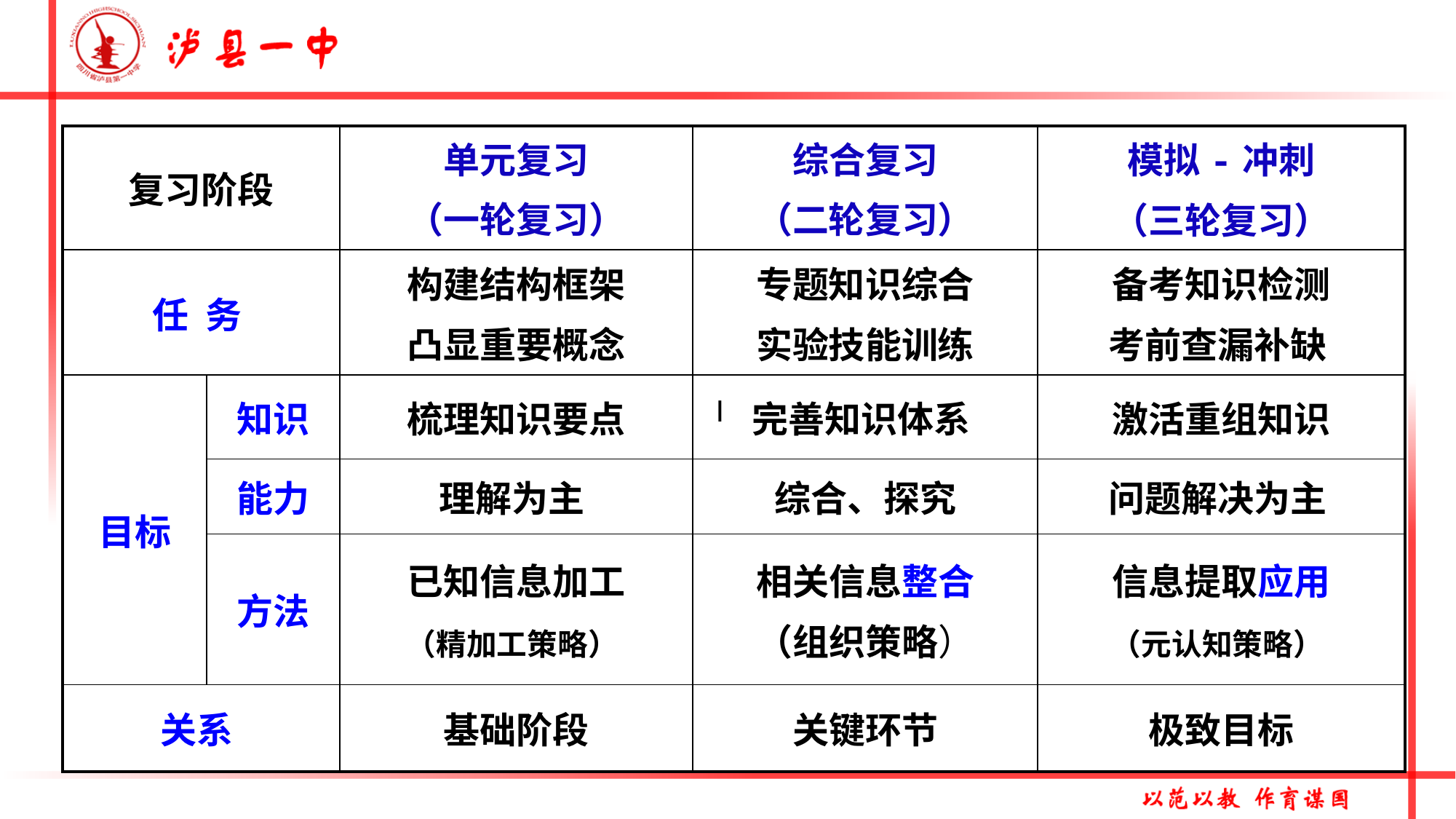

| 复习阶段 |  | 单元复习 （一轮复习） | 综合复习 （二轮复习） | 模拟-冲刺 （三轮复习） |
| --- | --- | --- | --- | --- |
| 任 务 |  | 构建结构框架 凸显重要概念 | 专题知识综合 实验技能训练 | 备考知识检测 考前查漏补缺 |
| 目标 | 知识 | 梳理知识要点 | 完善知识体系 | 激活重组知识 |
|  | 能力 | 理解为主 | 综合、探究 | 问题解决为主 |
|  | 方法 | 已知信息加工 （精加工策略） | 相关信息整合 （组织策略） | 信息提取应用 （元认知策略） |
| 关系 |  | 基础阶段 | 关键环节 | 极致目标 |
Ⅰ